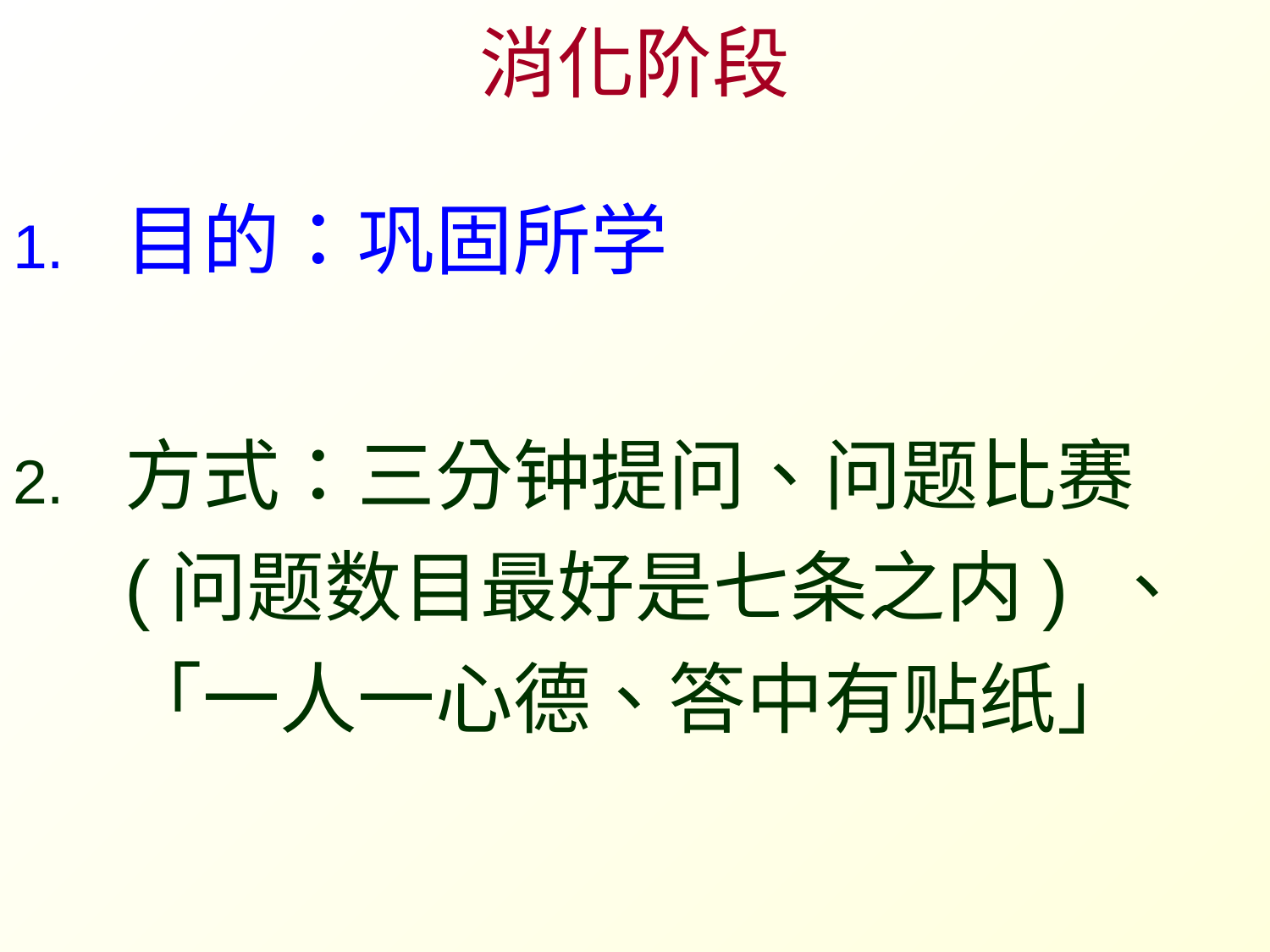

# 消化阶段
目的：巩固所学

方式：三分钟提问、问题比赛
(问题数目最好是七条之内) 、「一人一心德、答中有贴纸」